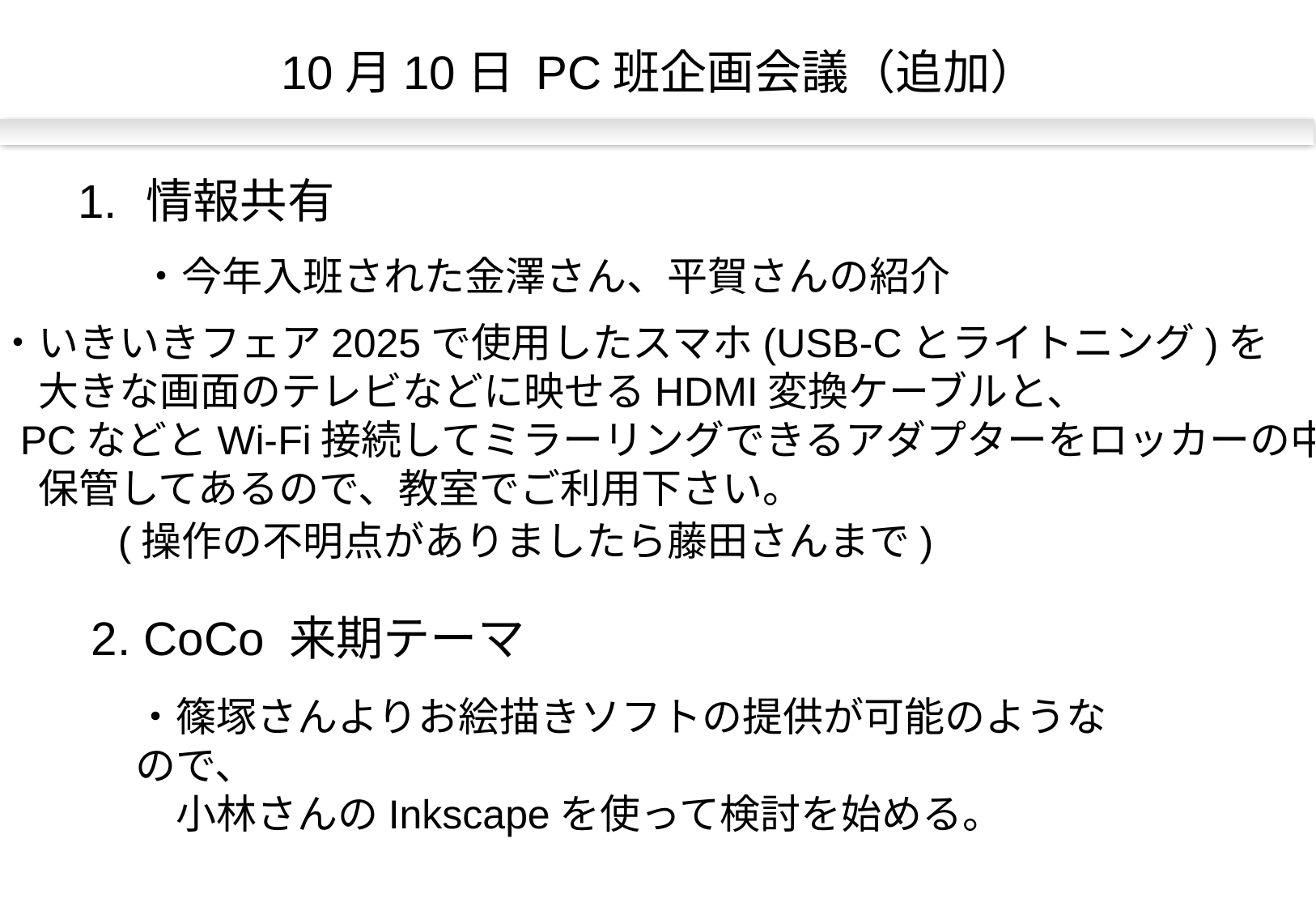

10月10日 PC班企画会議（追加）
情報共有
・今年入班された金澤さん、平賀さんの紹介
・いきいきフェア2025で使用したスマホ(USB-Cとライトニング)を
　大きな画面のテレビなどに映せるHDMI変換ケーブルと、
  PCなどとWi-Fi接続してミラーリングできるアダプターをロッカーの中に
　保管してあるので、教室でご利用下さい。

(操作の不明点がありましたら藤田さんまで)
2. CoCo 来期テーマ
・篠塚さんよりお絵描きソフトの提供が可能のようなので、
　小林さんのInkscapeを使って検討を始める。